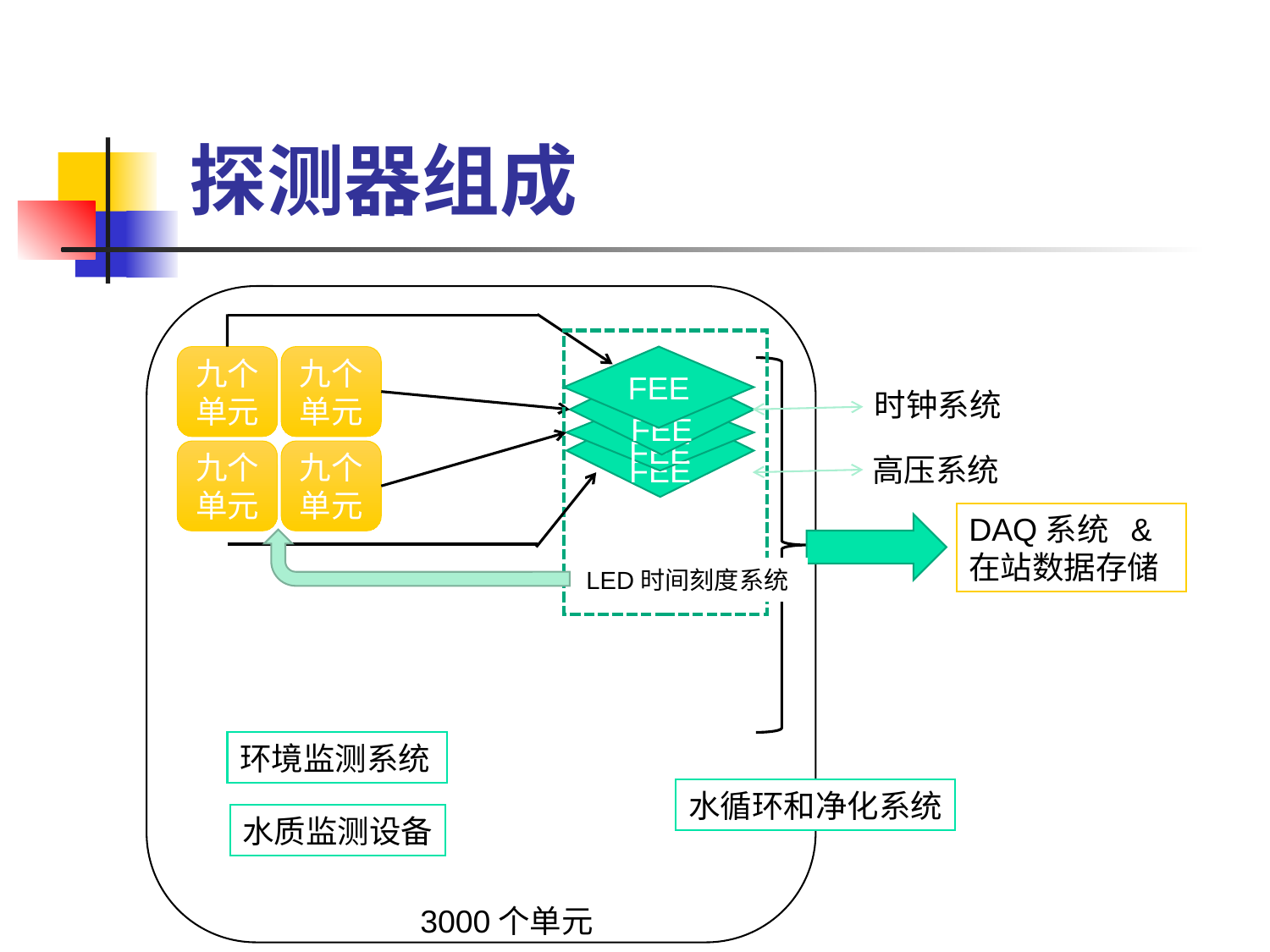

# 探测器组成

九个单元
九个单元
FEE

FEE
时钟系统

FEE

FEE

九个单元
九个单元
高压系统
DAQ系统  &
在站数据存储

LED时间刻度系统
环境监测系统
水循环和净化系统
水质监测设备
3000个单元
9